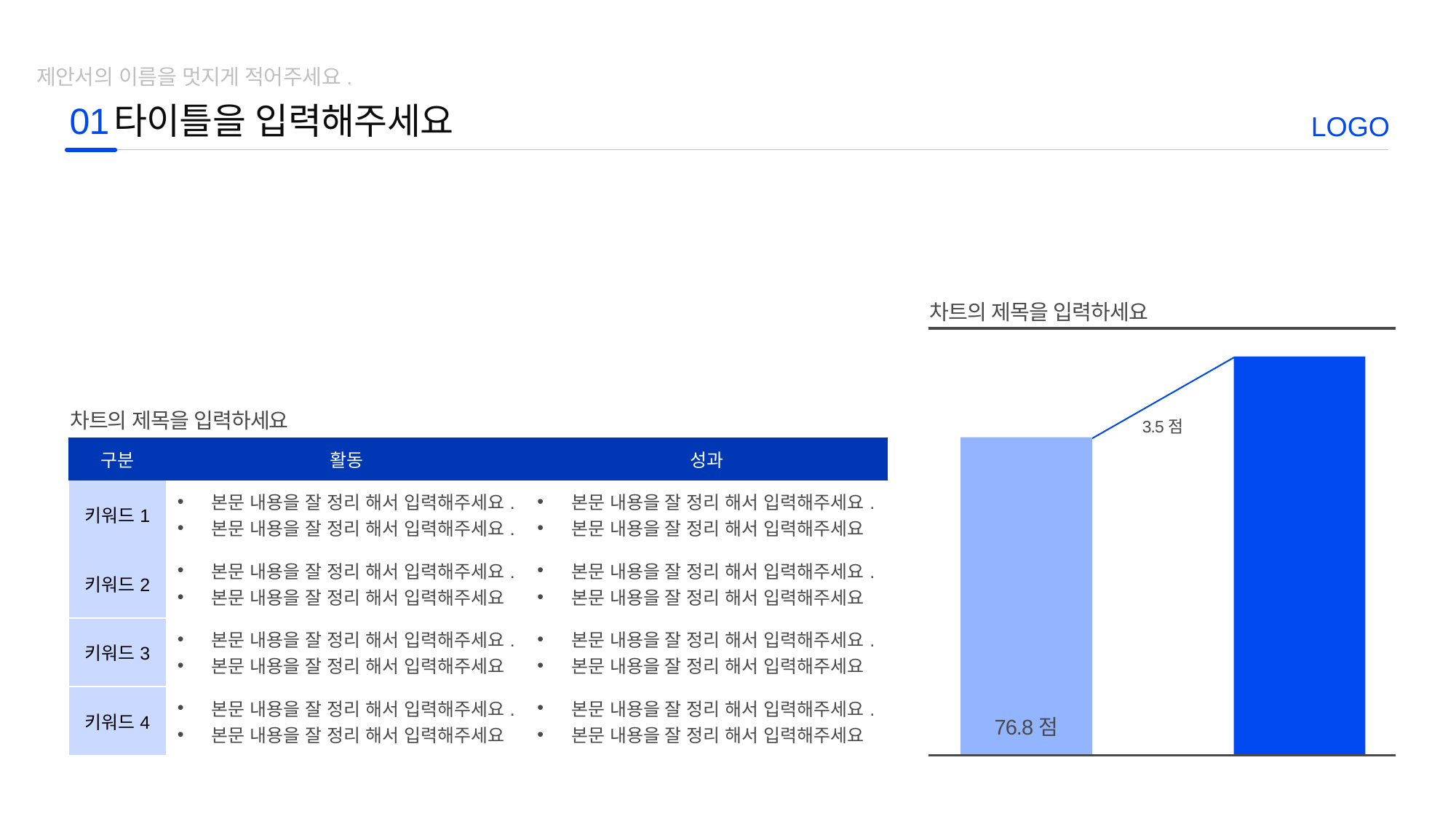

제안서의 이름을 멋지게 적어주세요.
01
타이틀을 입력해주세요
LOGO
차트의 제목을 입력하세요

차트의 제목을 입력하세요
3.5점

| 구분 | 활동 | 성과 |
| --- | --- | --- |
| 키워드1 | 본문 내용을 잘 정리 해서 입력해주세요. 본문 내용을 잘 정리 해서 입력해주세요. | 본문 내용을 잘 정리 해서 입력해주세요. 본문 내용을 잘 정리 해서 입력해주세요 |
| 키워드2 | 본문 내용을 잘 정리 해서 입력해주세요. 본문 내용을 잘 정리 해서 입력해주세요 | 본문 내용을 잘 정리 해서 입력해주세요. 본문 내용을 잘 정리 해서 입력해주세요 |
| 키워드3 | 본문 내용을 잘 정리 해서 입력해주세요. 본문 내용을 잘 정리 해서 입력해주세요 | 본문 내용을 잘 정리 해서 입력해주세요. 본문 내용을 잘 정리 해서 입력해주세요 |
| 키워드4 | 본문 내용을 잘 정리 해서 입력해주세요. 본문 내용을 잘 정리 해서 입력해주세요 | 본문 내용을 잘 정리 해서 입력해주세요. 본문 내용을 잘 정리 해서 입력해주세요 |
80.3점
76.8점